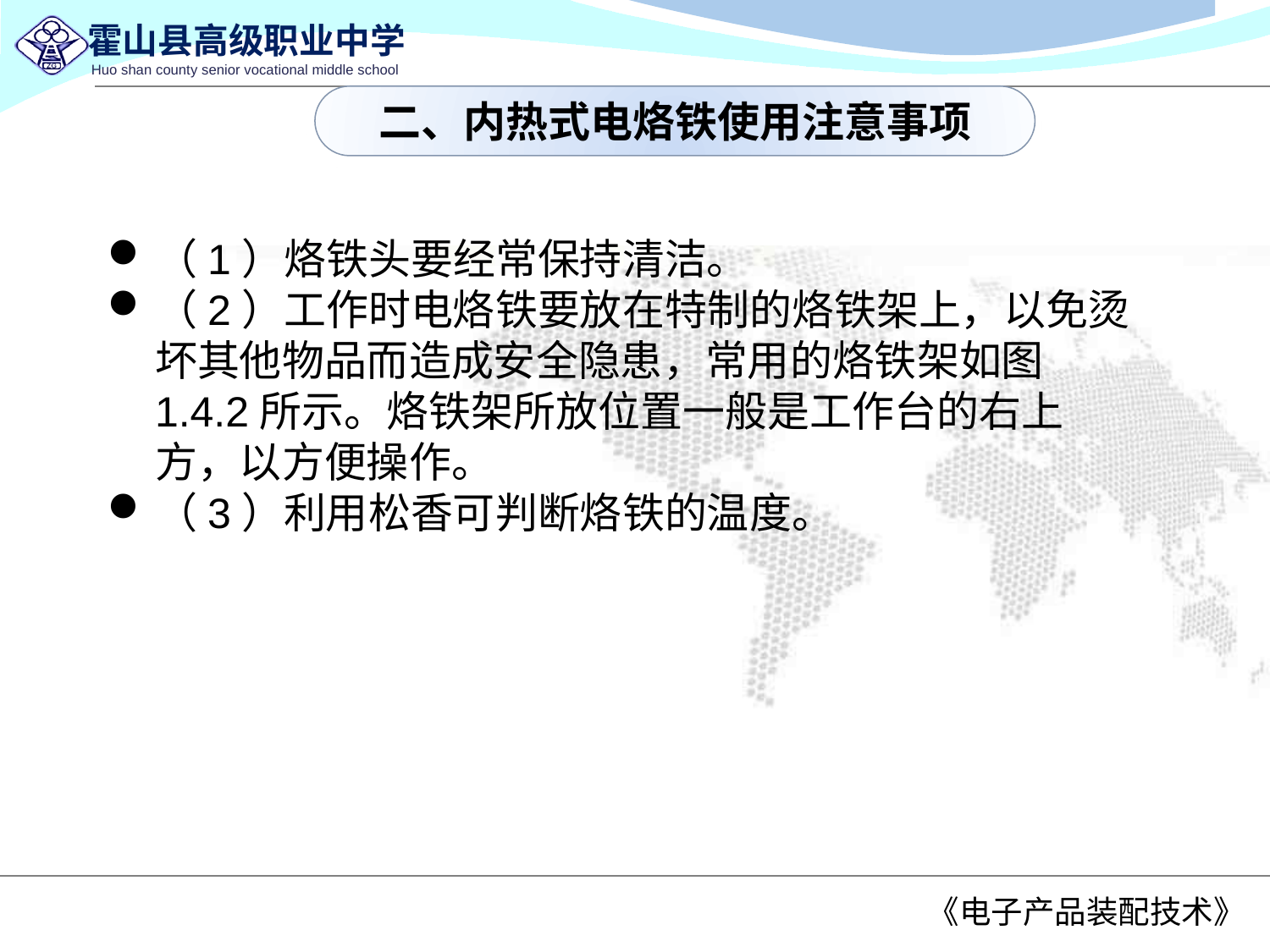

二、内热式电烙铁使用注意事项
（1）烙铁头要经常保持清洁。
（2）工作时电烙铁要放在特制的烙铁架上，以免烫坏其他物品而造成安全隐患，常用的烙铁架如图1.4.2所示。烙铁架所放位置一般是工作台的右上方，以方便操作。
（3）利用松香可判断烙铁的温度。